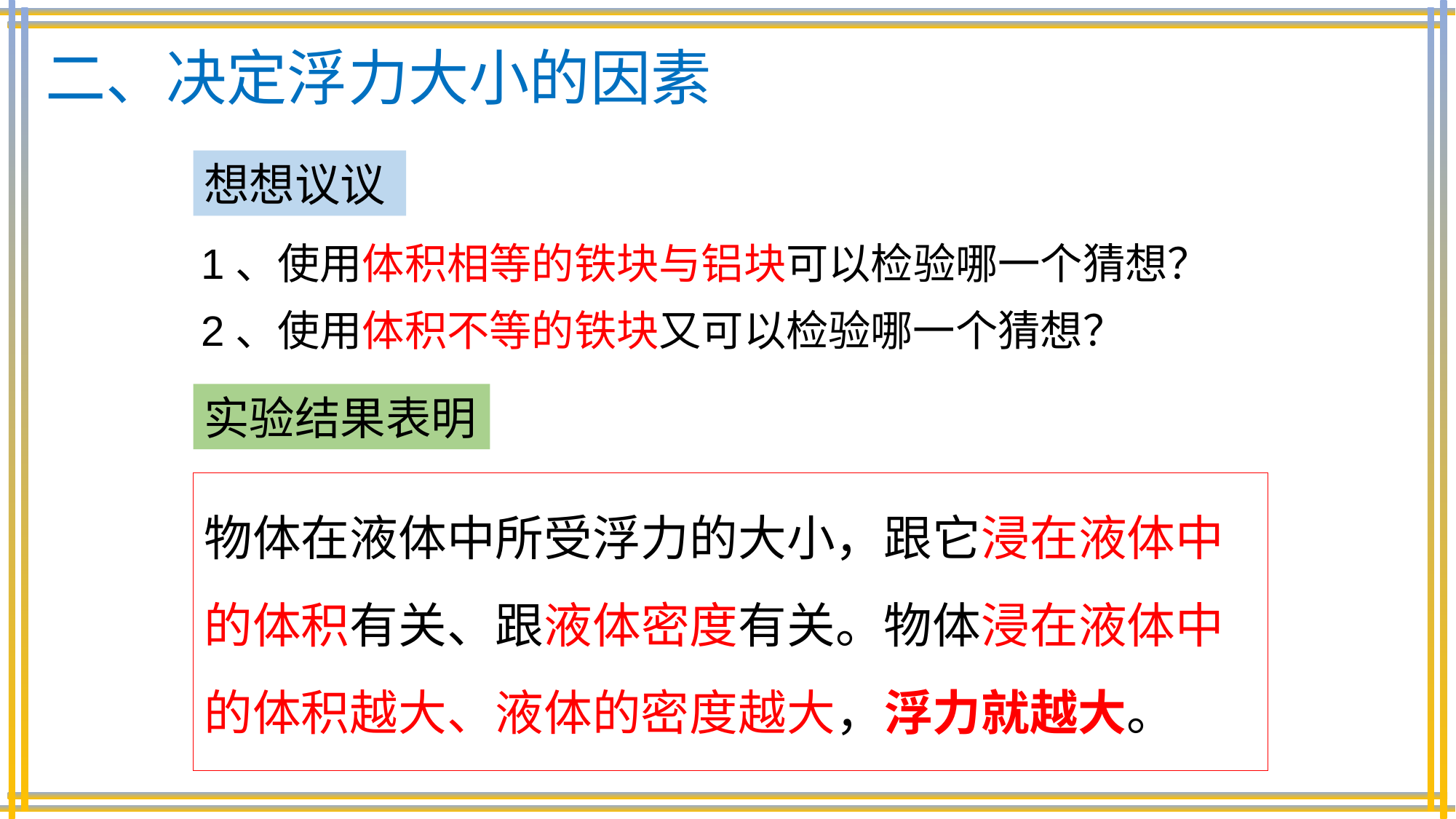

二、决定浮力大小的因素
想想议议
1、使用体积相等的铁块与铝块可以检验哪一个猜想？
2、使用体积不等的铁块又可以检验哪一个猜想？
实验结果表明
物体在液体中所受浮力的大小，跟它浸在液体中的体积有关、跟液体密度有关。物体浸在液体中的体积越大、液体的密度越大，浮力就越大。